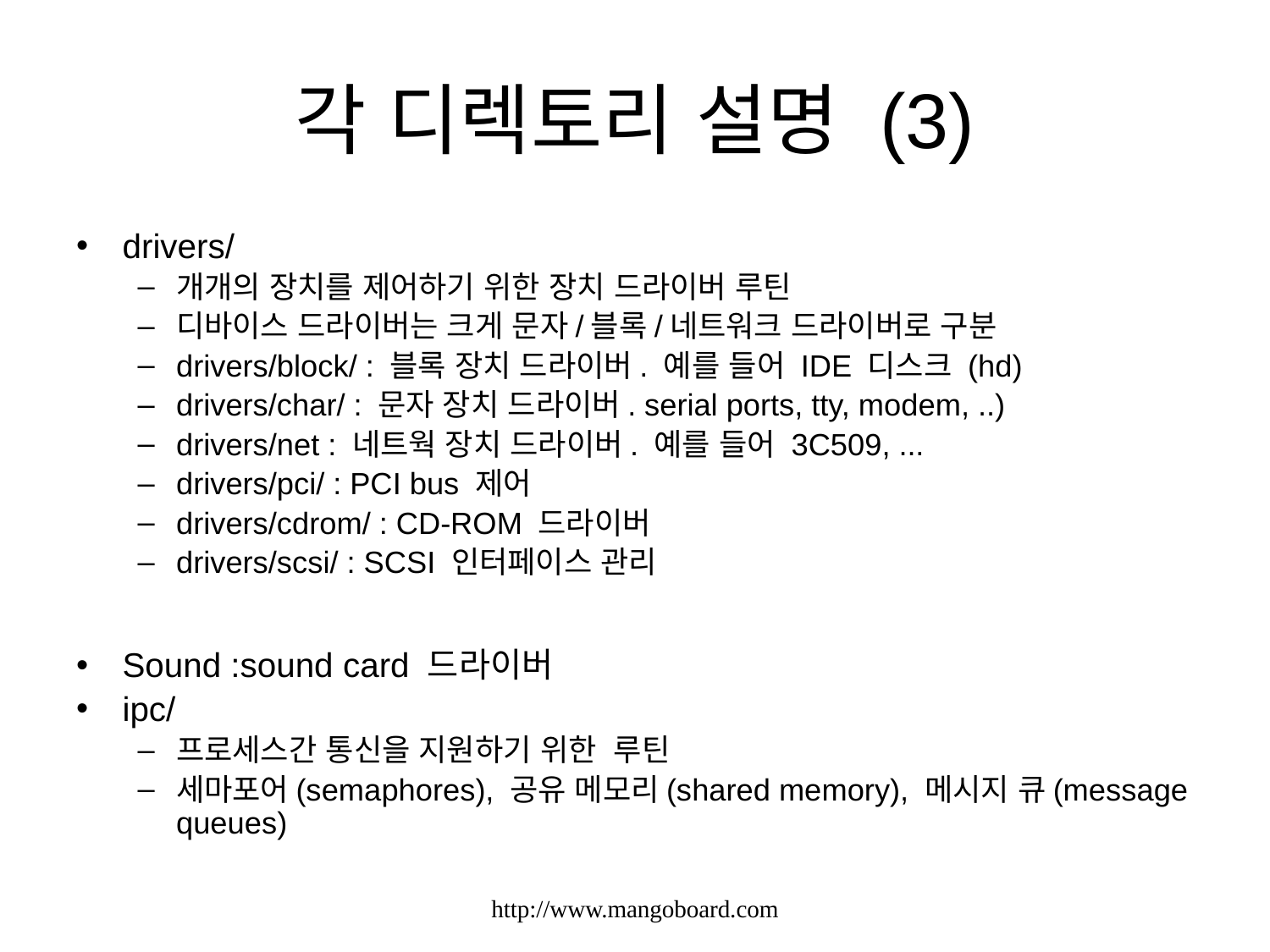

# 각 디렉토리 설명 (3)
drivers/
개개의 장치를 제어하기 위한 장치 드라이버 루틴
디바이스 드라이버는 크게 문자/블록/네트워크 드라이버로 구분
drivers/block/ : 블록 장치 드라이버. 예를 들어 IDE 디스크 (hd)
drivers/char/ : 문자 장치 드라이버. serial ports, tty, modem, ..)
drivers/net : 네트웍 장치 드라이버. 예를 들어 3C509, ...
drivers/pci/ : PCI bus 제어
drivers/cdrom/ : CD-ROM 드라이버
drivers/scsi/ : SCSI 인터페이스 관리

Sound :sound card 드라이버
ipc/
프로세스간 통신을 지원하기 위한  루틴
세마포어(semaphores), 공유 메모리(shared memory), 메시지 큐(message queues)
http://www.mangoboard.com